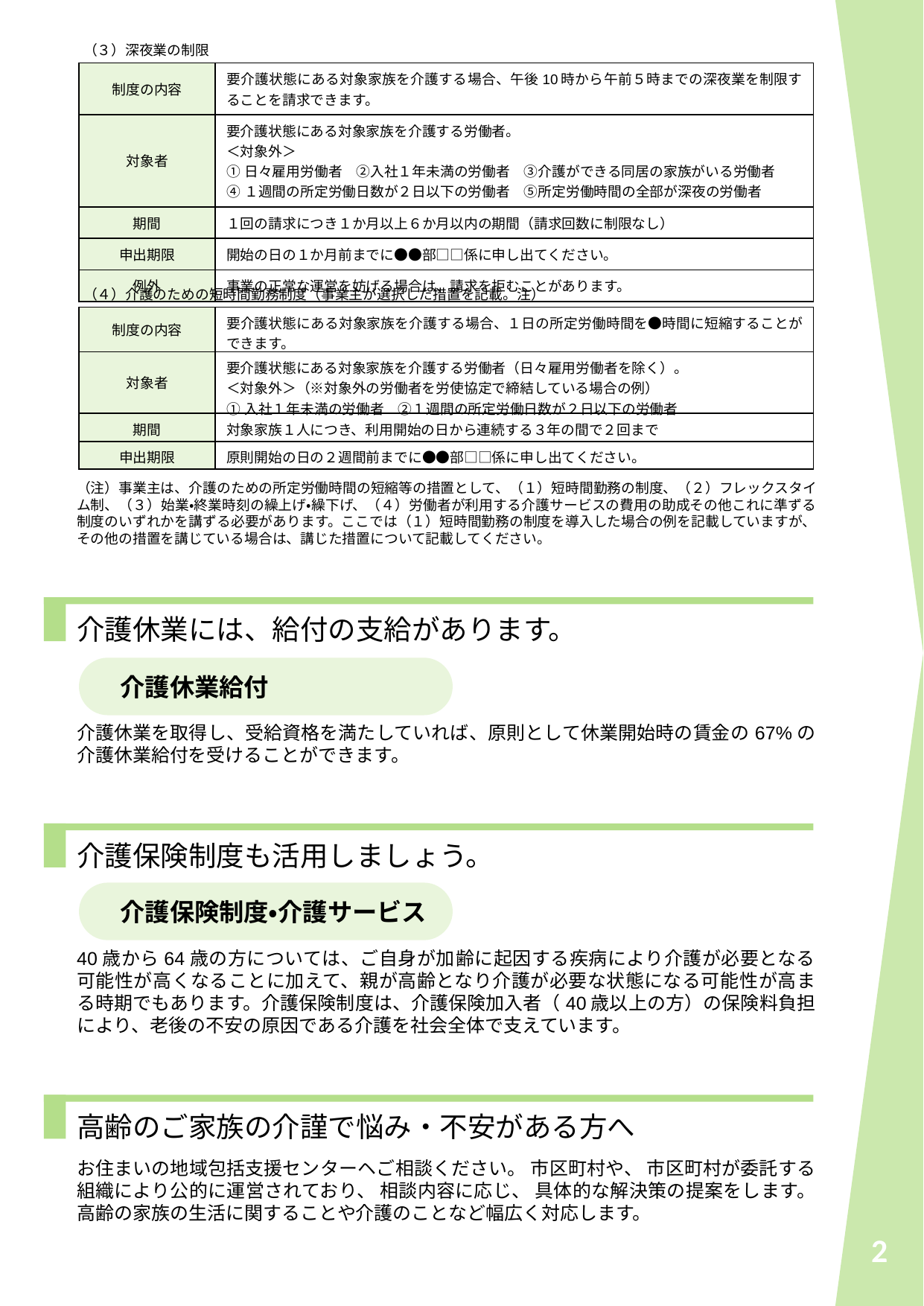

（３）深夜業の制限
| 制度の内容 | 要介護状態にある対象家族を介護する場合、午後10時から午前５時までの深夜業を制限することを請求できます。 |
| --- | --- |
| 対象者 | 要介護状態にある対象家族を介護する労働者。 ＜対象外＞ ①日々雇用労働者　②入社１年未満の労働者　③介護ができる同居の家族がいる労働者 ④１週間の所定労働日数が２日以下の労働者　⑤所定労働時間の全部が深夜の労働者 |
| 期間 | １回の請求につき１か月以上６か月以内の期間（請求回数に制限なし） |
| 申出期限 | 開始の日の１か月前までに●●部□□係に申し出てください。 |
| 例外 | 事業の正常な運営を妨げる場合は、請求を拒むことがあります。 |
（４）介護のための短時間勤務制度（事業主が選択した措置を記載。注）
| 制度の内容 | 要介護状態にある対象家族を介護する場合、１日の所定労働時間を●時間に短縮することができます。 |
| --- | --- |
| 対象者 | 要介護状態にある対象家族を介護する労働者（日々雇用労働者を除く）。 ＜対象外＞（※対象外の労働者を労使協定で締結している場合の例） ①入社１年未満の労働者　②１週間の所定労働日数が２日以下の労働者 |
| 期間 | 対象家族１人につき、利用開始の日から連続する３年の間で２回まで |
| 申出期限 | 原則開始の日の２週間前までに●●部□□係に申し出てください。 |
（注）事業主は、介護のための所定労働時間の短縮等の措置として、（１）短時間勤務の制度、（２）フレックスタイム制、（３）始業・終業時刻の繰上げ・繰下げ、（４）労働者が利用する介護サービスの費用の助成その他これに準ずる制度のいずれかを講ずる必要があります。ここでは（１）短時間勤務の制度を導入した場合の例を記載していますが、その他の措置を講じている場合は、講じた措置について記載してください。

介護休業には、給付の支給があります。
介護休業給付
介護休業を取得し、受給資格を満たしていれば、原則として休業開始時の賃金の67%の介護休業給付を受けることができます。

介護保険制度も活用しましょう。
介護保険制度・介護サービス
40歳から64歳の方については、ご自身が加齢に起因する疾病により介護が必要となる可能性が高くなることに加えて、親が高齢となり介護が必要な状態になる可能性が高まる時期でもあります。介護保険制度は、介護保険加入者（40歳以上の方）の保険料負担により、老後の不安の原因である介護を社会全体で支えています。

高齢のご家族の介謹で悩み・不安がある方へ
お住まいの地域包括支援センターヘご相談ください。 市区町村や、 市区町村が委託する組織により公的に運営されており、 相談内容に応じ、 具体的な解決策の提案をします。 高齢の家族の生活に関することや介護のことなど幅広く対応します。
2